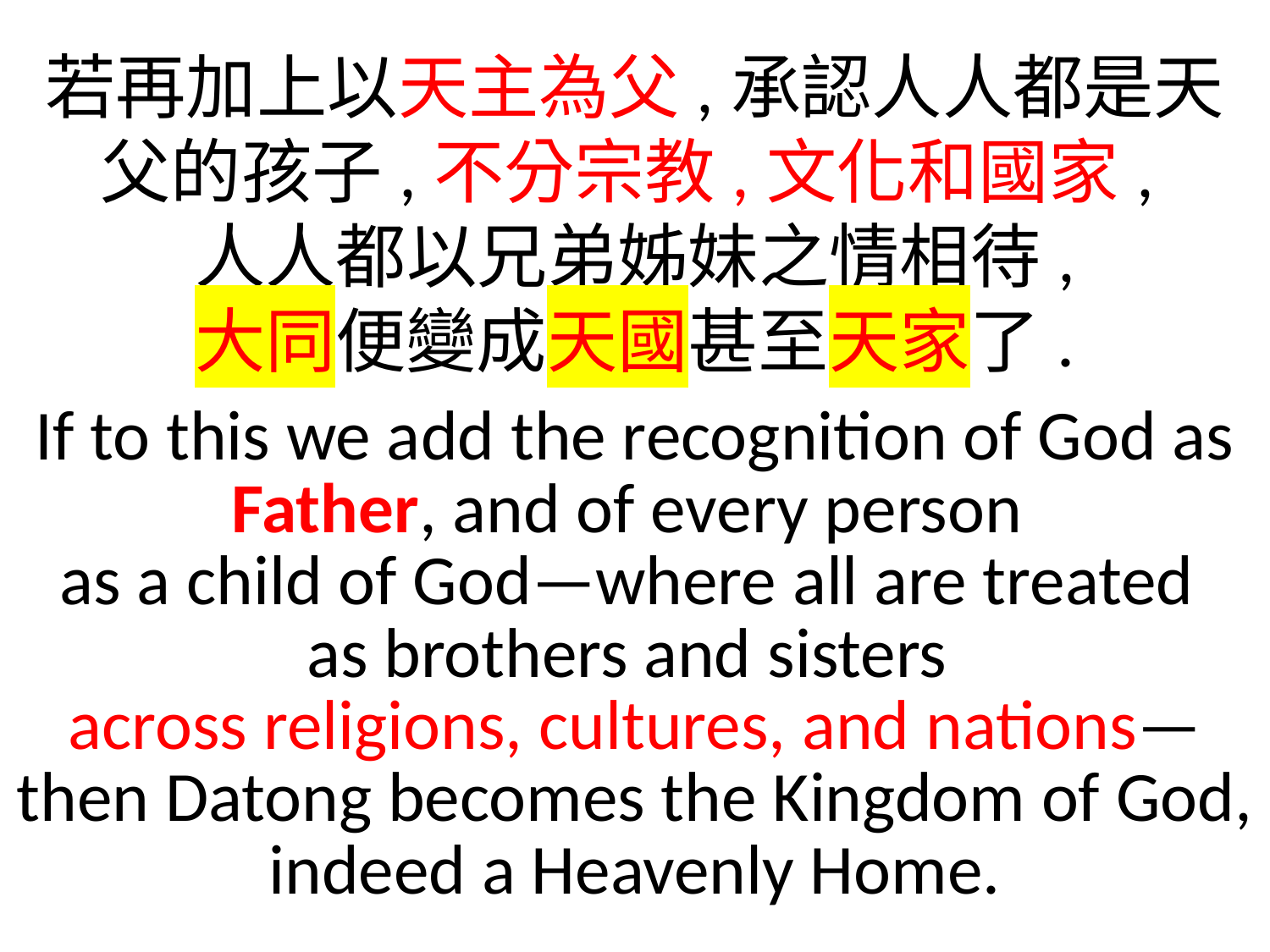

若再加上以天主為父,承認人人都是天父的孩子,不分宗教,文化和國家,
人人都以兄弟姊妹之情相待,
大同便變成天國甚至天家了.
If to this we add the recognition of God as Father, and of every person
as a child of God—where all are treated
as brothers and sisters
across religions, cultures, and nations—
then Datong becomes the Kingdom of God, indeed a Heavenly Home.